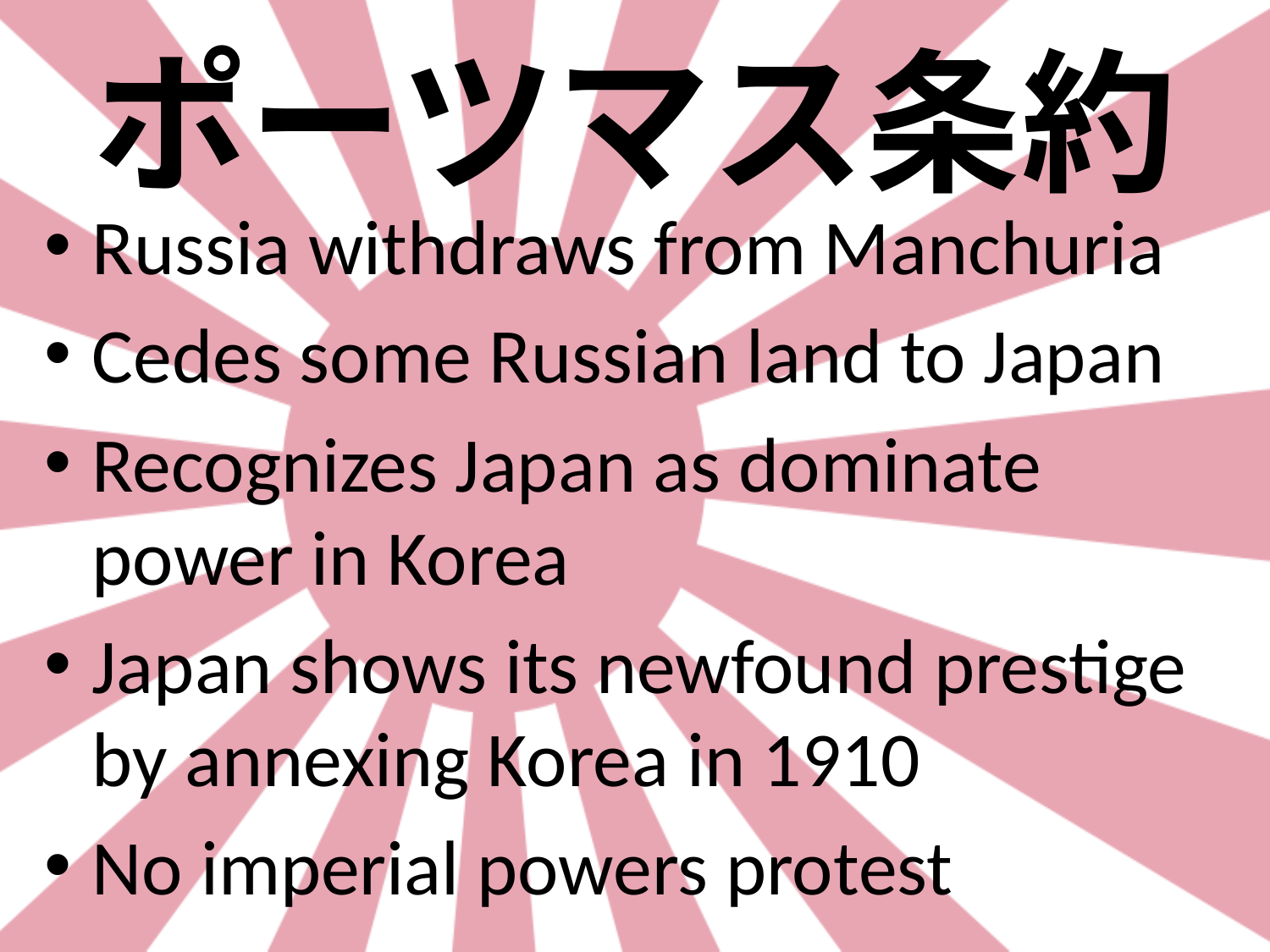

# ポーツマス条約
Russia withdraws from Manchuria
Cedes some Russian land to Japan
Recognizes Japan as dominate power in Korea
Japan shows its newfound prestige by annexing Korea in 1910
No imperial powers protest